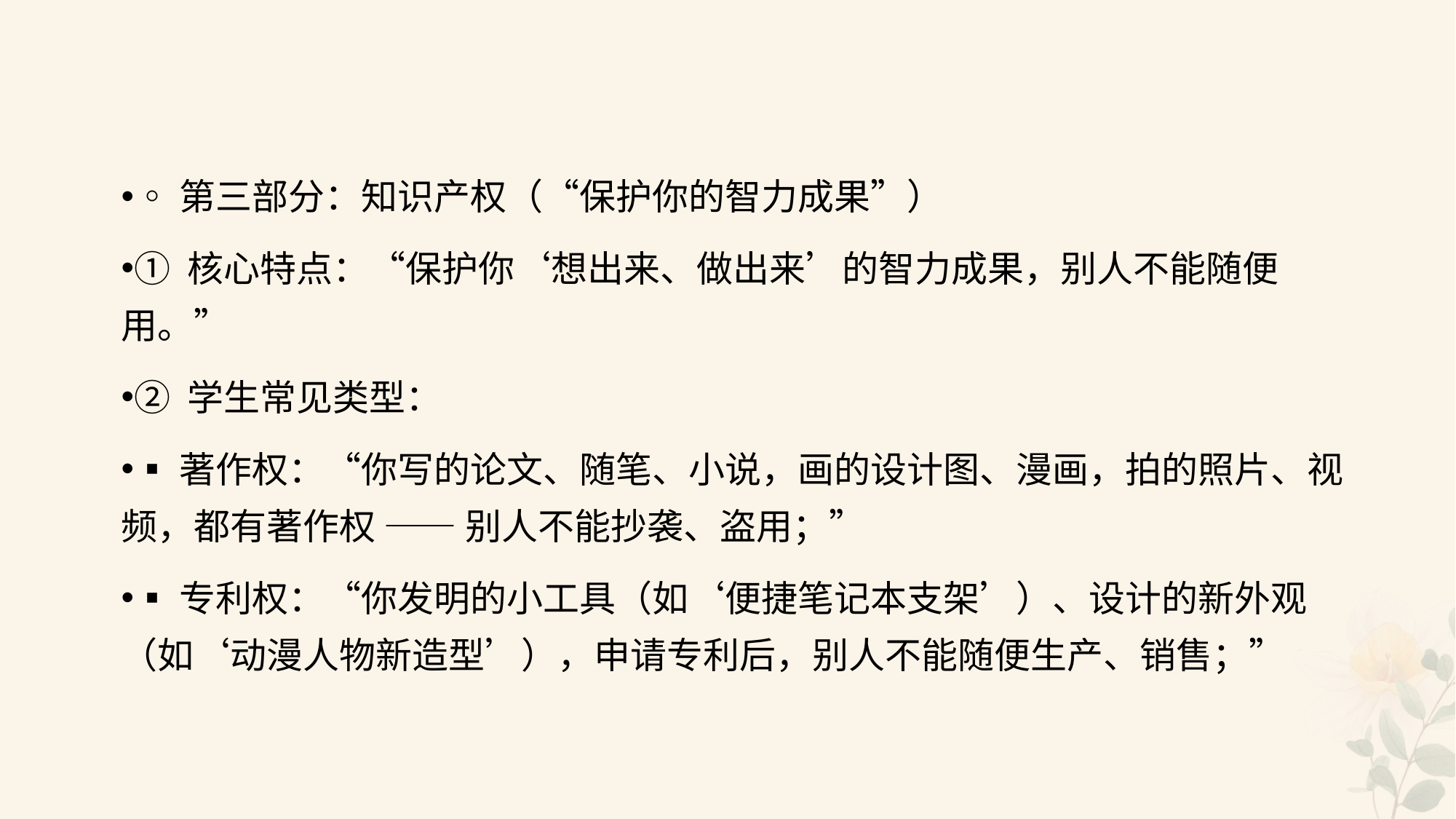

#
◦第三部分：知识产权（“保护你的智力成果”）
① 核心特点：“保护你‘想出来、做出来’的智力成果，别人不能随便用。”
② 学生常见类型：
▪著作权：“你写的论文、随笔、小说，画的设计图、漫画，拍的照片、视频，都有著作权 —— 别人不能抄袭、盗用；”
▪专利权：“你发明的小工具（如‘便捷笔记本支架’）、设计的新外观（如‘动漫人物新造型’），申请专利后，别人不能随便生产、销售；”